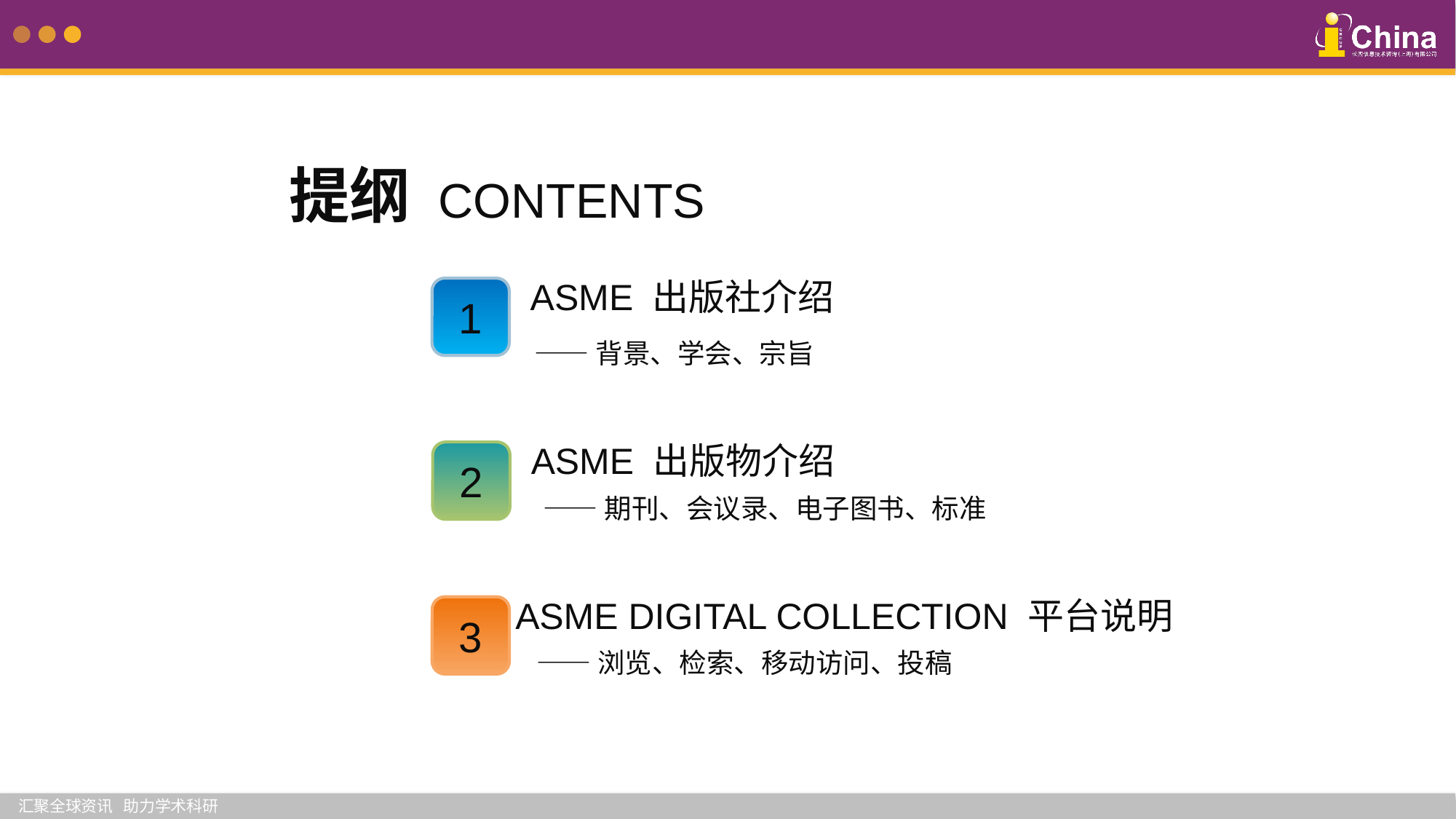

提纲 CONTENTS
ASME 出版社介绍
1
——背景、学会、宗旨
ASME 出版物介绍
2
 ——期刊、会议录、电子图书、标准
ASME DIGITAL COLLECTION 平台说明
3
 ——浏览、检索、移动访问、投稿